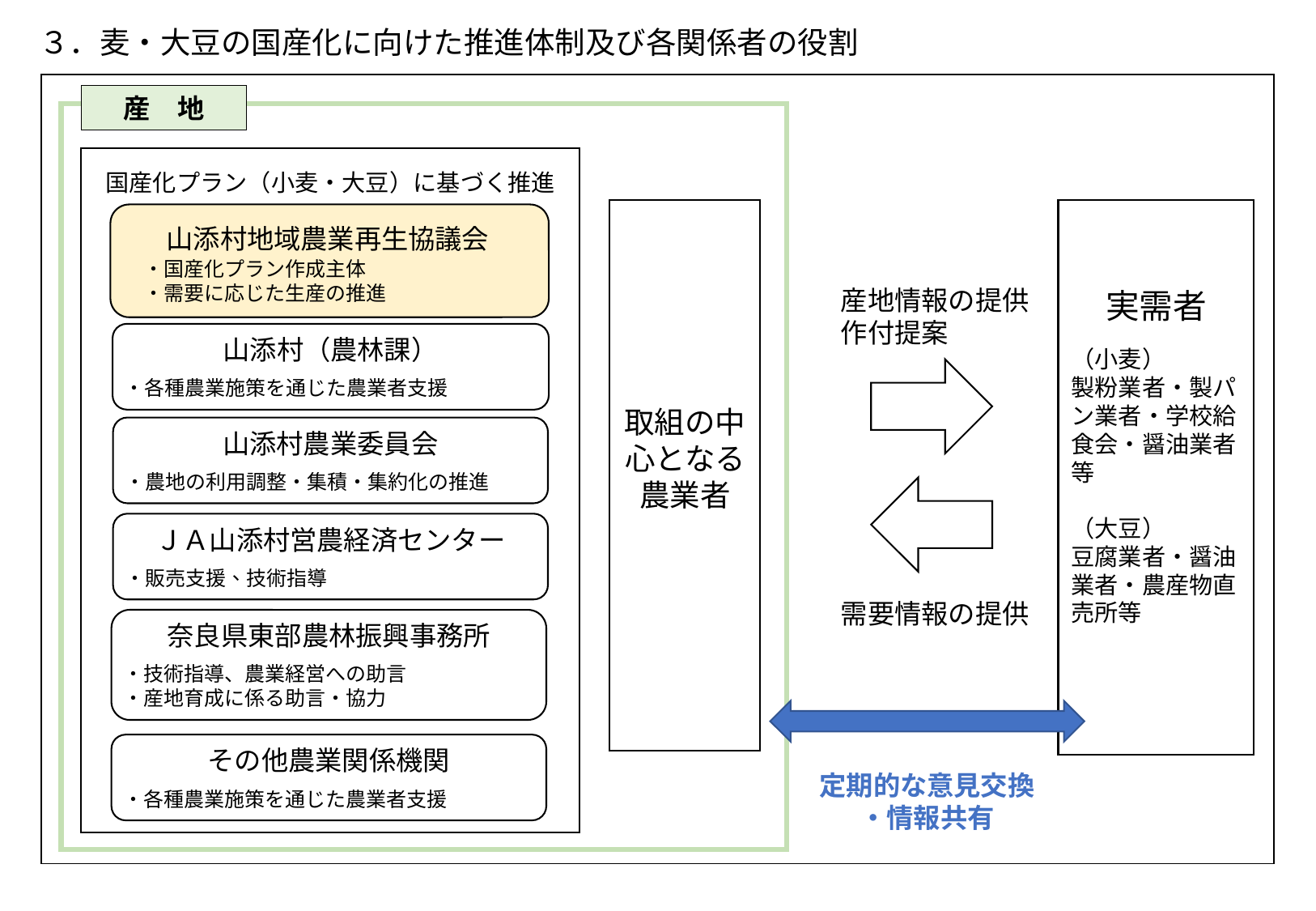

３．麦・大豆の国産化に向けた推進体制及び各関係者の役割
|  |
| --- |
産　地

国産化プラン（小麦・大豆）に基づく推進

取組の中心となる農業者

実需者
（小麦）
製粉業者・製パン業者・学校給食会・醤油業者等
（大豆）
豆腐業者・醤油業者・農産物直売所等

山添村地域農業再生協議会
・国産化プラン作成主体
・需要に応じた生産の推進
産地情報の提供作付提案

山添村（農林課）
・各種農業施策を通じた農業者支援

山添村農業委員会
・農地の利用調整・集積・集約化の推進

ＪＡ山添村営農経済センター
・販売支援、技術指導
需要情報の提供

奈良県東部農林振興事務所
・技術指導、農業経営への助言
・産地育成に係る助言・協力

その他農業関係機関
・各種農業施策を通じた農業者支援
定期的な意見交換
・情報共有